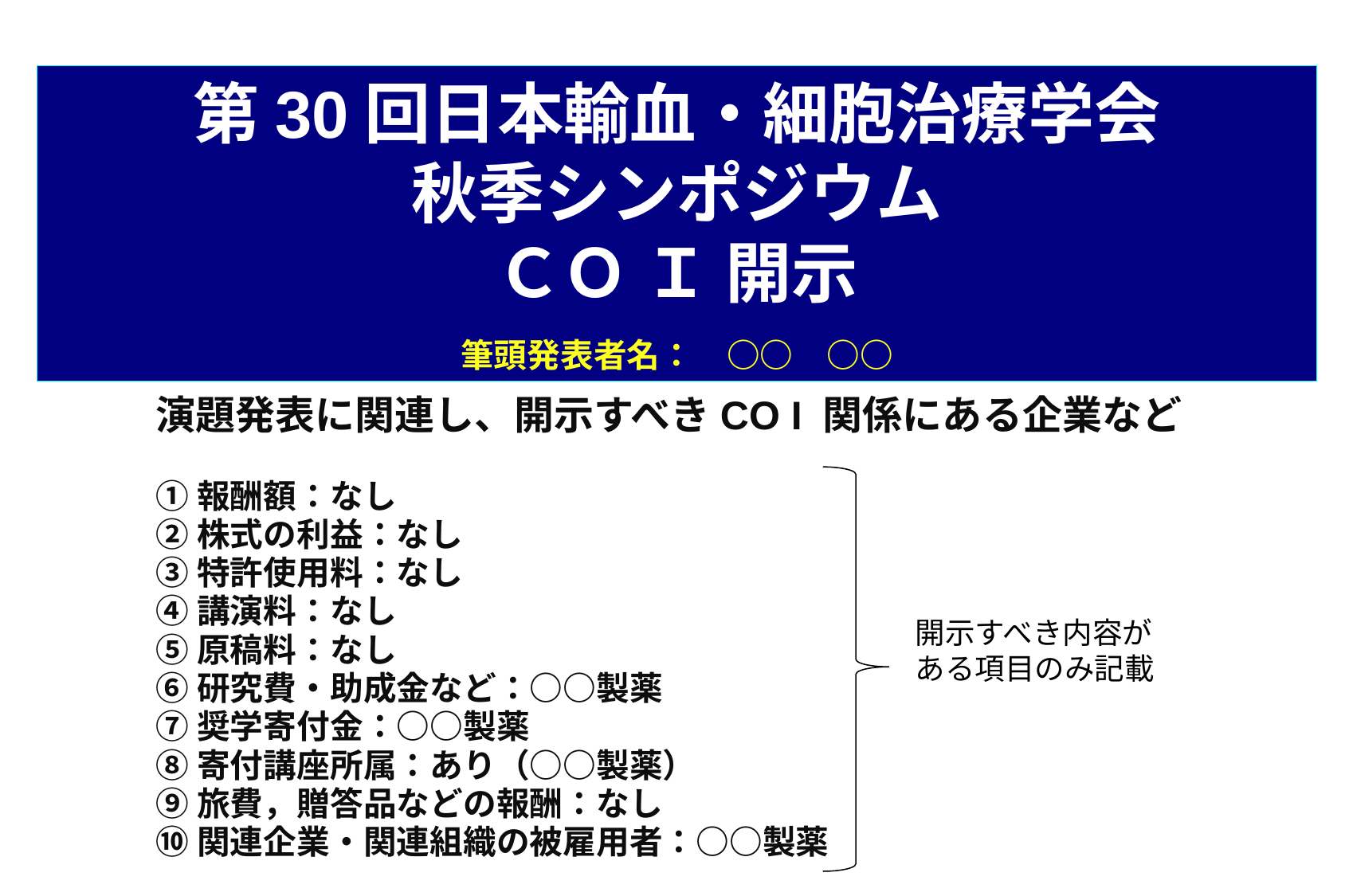

# 第30回日本輸血・細胞治療学会 秋季シンポジウム ＣＯ Ｉ 開示 　 筆頭発表者名：　○○　○○
演題発表に関連し、開示すべきCO I 関係にある企業など

①報酬額：なし
②株式の利益：なし
③特許使用料：なし
④講演料：なし
⑤原稿料：なし
⑥研究費・助成金など：○○製薬
⑦奨学寄付金：○○製薬
⑧寄付講座所属：あり（○○製薬）
⑨旅費，贈答品などの報酬：なし
⑩関連企業・関連組織の被雇用者：○○製薬

開示すべき内容が
ある項目のみ記載